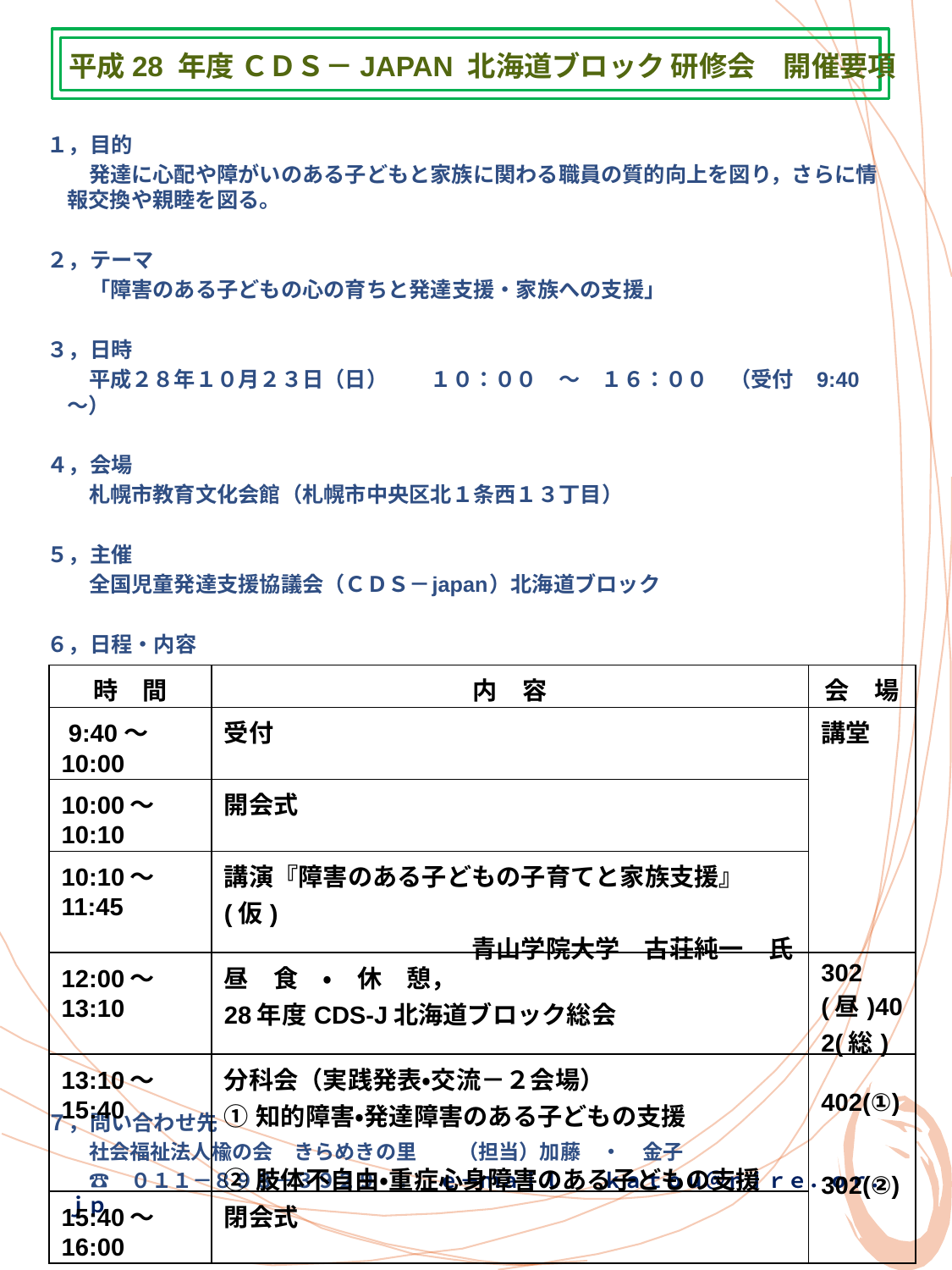

平成28 年度 ＣＤＳ－JAPAN 北海道ブロック 研修会　開催要項
１，目的
発達に心配や障がいのある子どもと家族に関わる職員の質的向上を図り，さらに情報交換や親睦を図る。

２，テーマ
「障害のある子どもの心の育ちと発達支援・家族への支援」

３，日時
平成２８年１０月２３日（日）　　１０：００　～　１６：００　（受付　9:40～）

４，会場
札幌市教育文化会館（札幌市中央区北１条西１３丁目）

５，主催
全国児童発達支援協議会（ＣＤＳ－japan）北海道ブロック

６，日程・内容

７，問い合わせ先
社会福祉法人楡の会　きらめきの里　　（担当）加藤　・　金子
☎　０１１－８９８－３９２９　．　ｅ－ｍａｉｌ　　ｋａｔｏｕ＠ｎｉｒｅ．ｏｒ．ｊｐ

| 時　間 | 内　容 | 会　場 |
| --- | --- | --- |
| 9:40～10:00 | 受付 | 講堂 |
| 10:00～10:10 | 開会式 |  |
| 10:10～11:45 | 講演『障害のある子どもの子育てと家族支援』(仮) 　　　　　　　　　　青山学院大学　古荘純一　氏 |  |
| 12:00～13:10 | 昼　食　・　休　憩， 28年度CDS-J北海道ブロック総会 | 302(昼)402(総) |
| 13:10～15:40 | 分科会（実践発表・交流－２会場） ①知的障害・発達障害のある子どもの支援 ②肢体不自由・重症心身障害のある子どもの支援 | 402(①) 302(②) |
| 15:40～16:00 | 閉会式 |  |